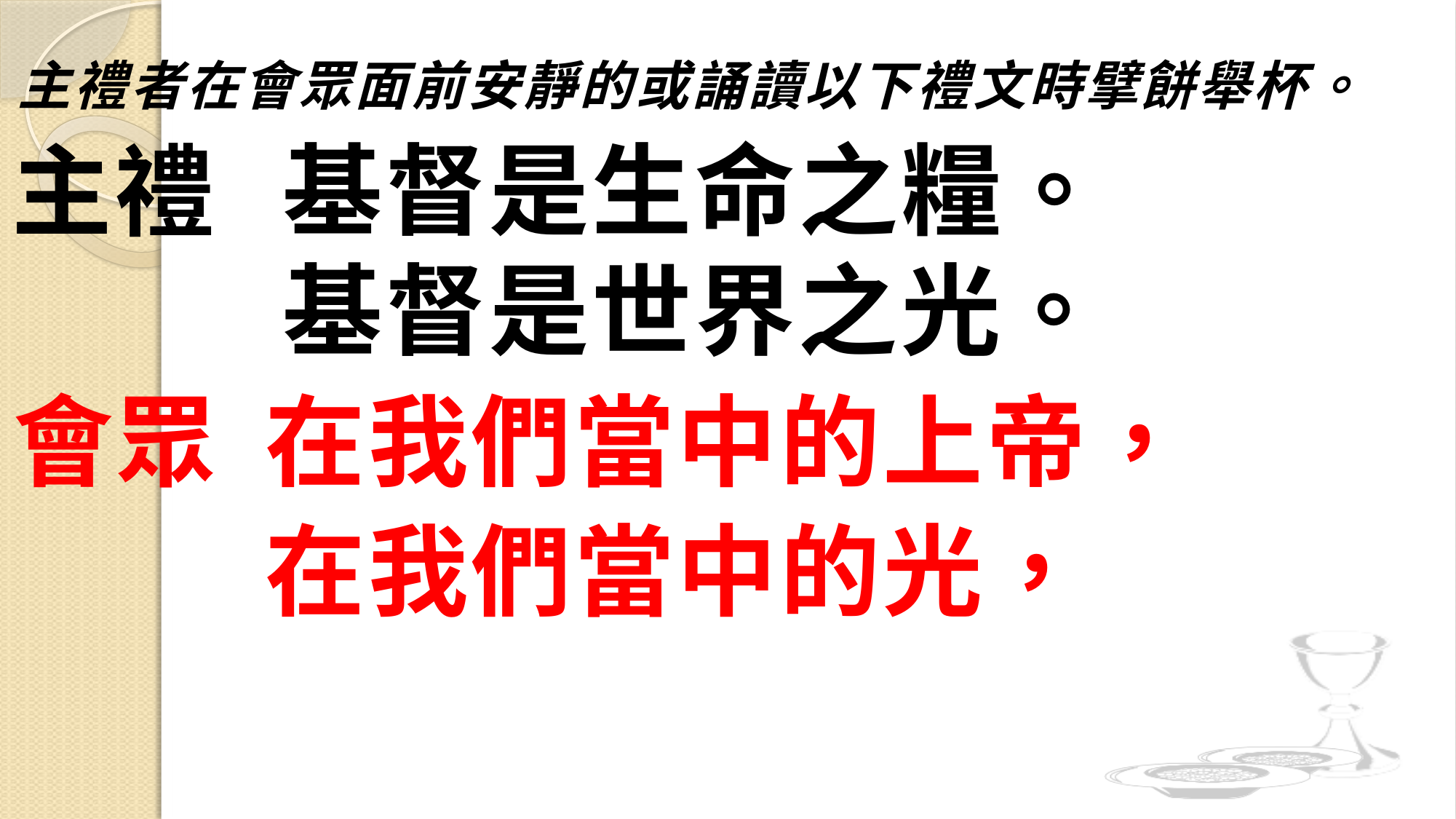

主禮者在會眾面前安靜的或誦讀以下禮文時擘餅舉杯。
主禮
基督是生命之糧。
基督是世界之光。
會眾
在我們當中的上帝，
在我們當中的光，